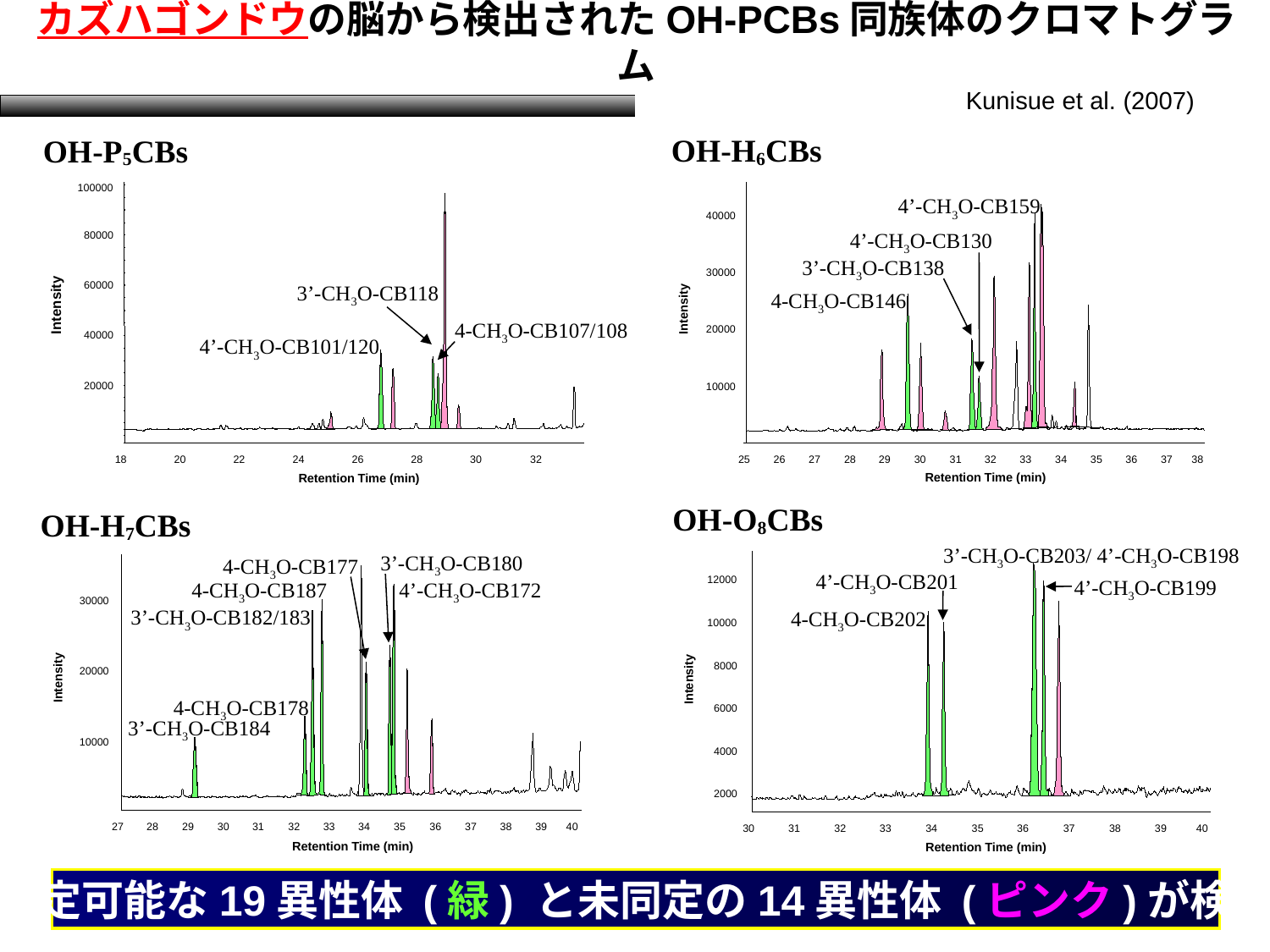

カズハゴンドウの脳から検出されたOH-PCBs同族体のクロマトグラム
Kunisue et al. (2007)

OH-H6CBs
OH-P5CBs
100000

80000

60000

Intensity

40000

20000

18
20
22
24
26
28
30
32

40000

30000

Intensity

20000

10000

25
26
27
28
29
30
31
32
33
34
35
36
37
38
Retention Time (min)
4’-CH3O-CB159
4’-CH3O-CB130

3’-CH3O-CB138

3’-CH3O-CB118
4-CH3O-CB146

4-CH3O-CB107/108
4’-CH3O-CB101/120

Retention Time (min)
OH-O8CBs
OH-H7CBs
3’-CH3O-CB203/ 4’-CH3O-CB198
3’-CH3O-CB180

12000

10000

8000

Intensity

6000

4000

2000

30
31
32
33
34
35
36
37
38
39
40
Retention Time (min)
4-CH3O-CB177

30000

20000

Intensity

10000

27
28
29
30
31
32
33
34
35
36
37
38
39
40
Retention Time (min)
4’-CH3O-CB201

4’-CH3O-CB199
4-CH3O-CB187

4’-CH3O-CB172

3’-CH3O-CB182/183
4-CH3O-CB202
4-CH3O-CB178
3’-CH3O-CB184

同定可能な19異性体 (緑) と未同定の14異性体 (ピンク)が検出